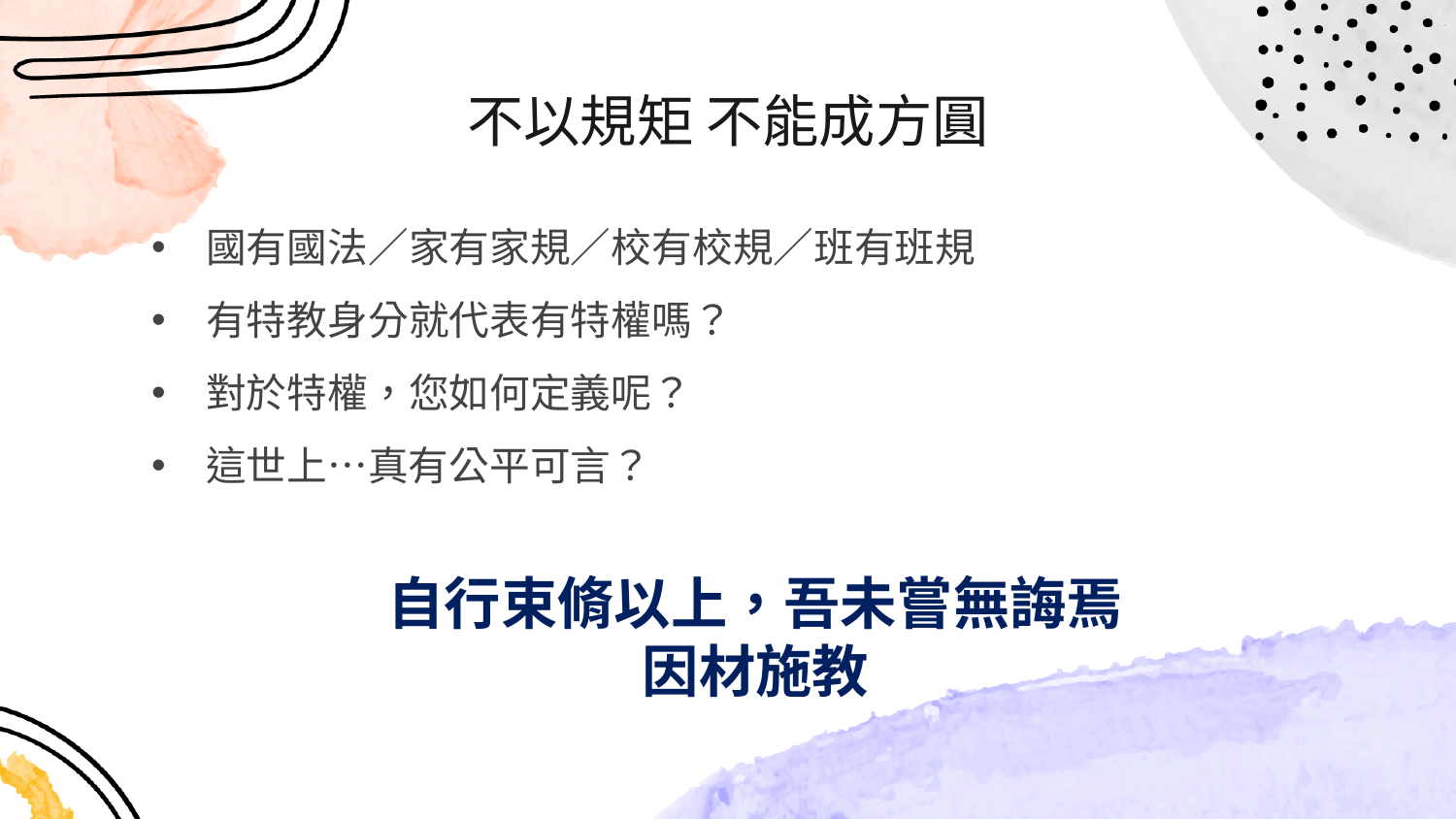

# 不以規矩 不能成方圓
國有國法／家有家規／校有校規／班有班規
有特教身分就代表有特權嗎？
對於特權，您如何定義呢？
這世上…真有公平可言？
自行束脩以上，吾未嘗無誨焉
因材施教